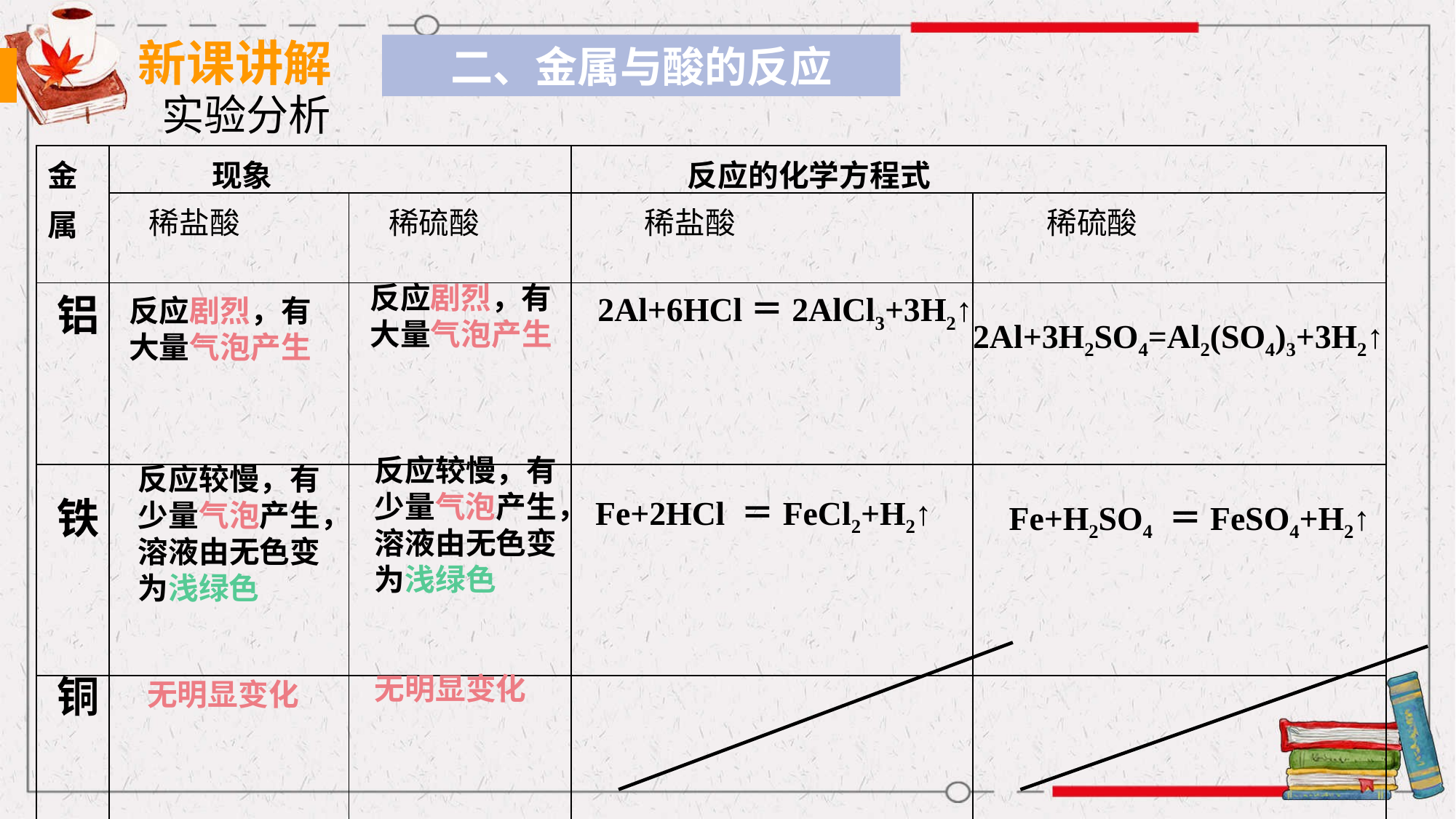

新课讲解
二、金属与酸的反应

实验分析
| 金 属 | 现象 |  | 反应的化学方程式 |  |
| --- | --- | --- | --- | --- |
|  | 稀盐酸 | 稀硫酸 | 稀盐酸 | 稀硫酸 |
|  |  |  |  |  |
|  |  |  |  |  |
|  |  |  |  |  |

反应剧烈，有大量气泡产生
铝
2Al+6HCl＝2AlCl3+3H2↑
反应剧烈，有大量气泡产生
2Al+3H2SO4=Al2(SO4)3+3H2↑
反应较慢，有
少量气泡产生，溶液由无色变为浅绿色
反应较慢，有
少量气泡产生，溶液由无色变为浅绿色
铁
Fe+2HCl ＝FeCl2+H2↑
Fe+H2SO4 ＝FeSO4+H2↑

无明显变化
铜
无明显变化